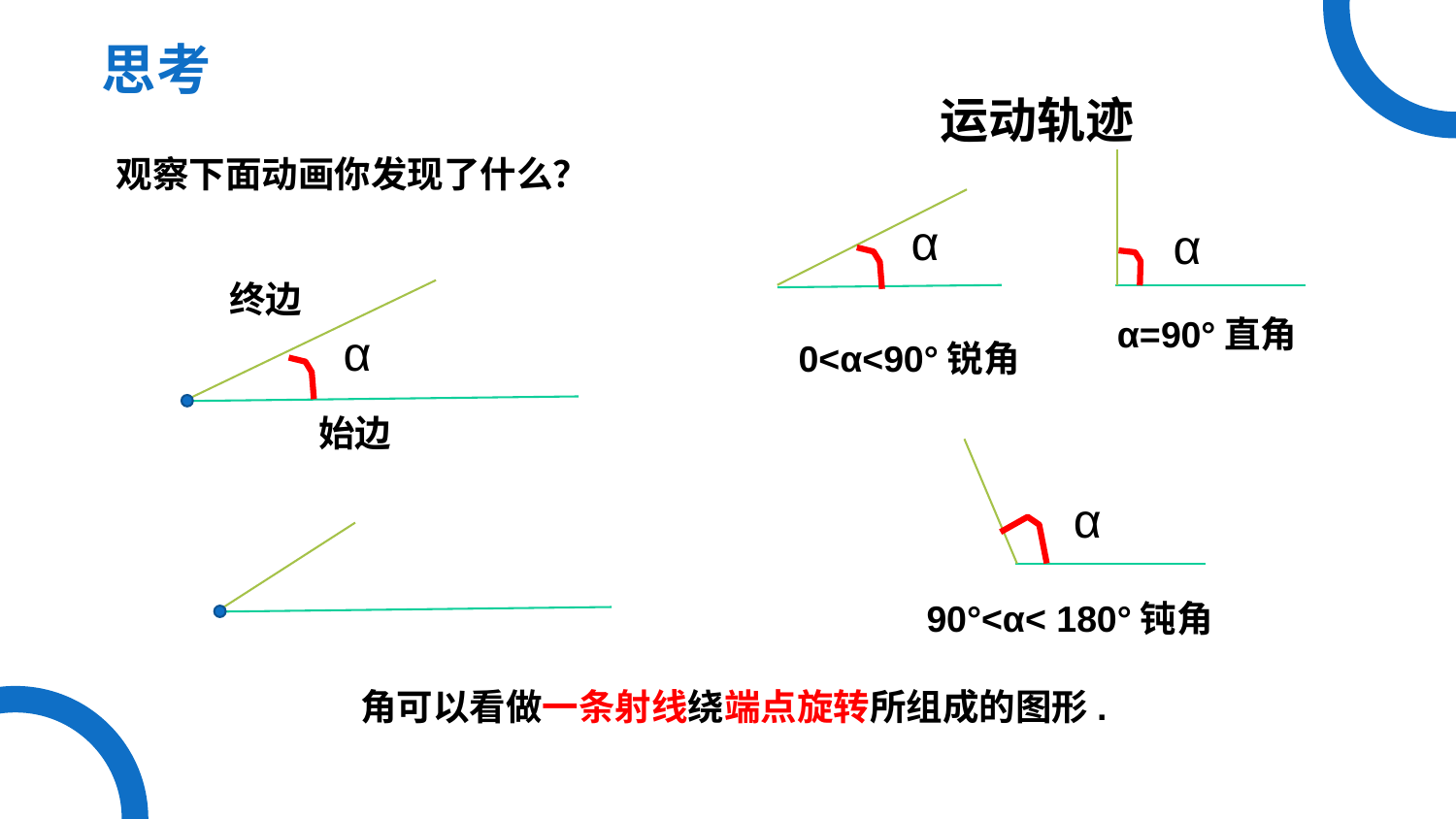

思考
运动轨迹
观察下面动画你发现了什么？
α
α

终边
α=90°直角
α
0<α<90°锐角

始边
α

90°<α< 180°钝角

角可以看做一条射线绕端点旋转所组成的图形.